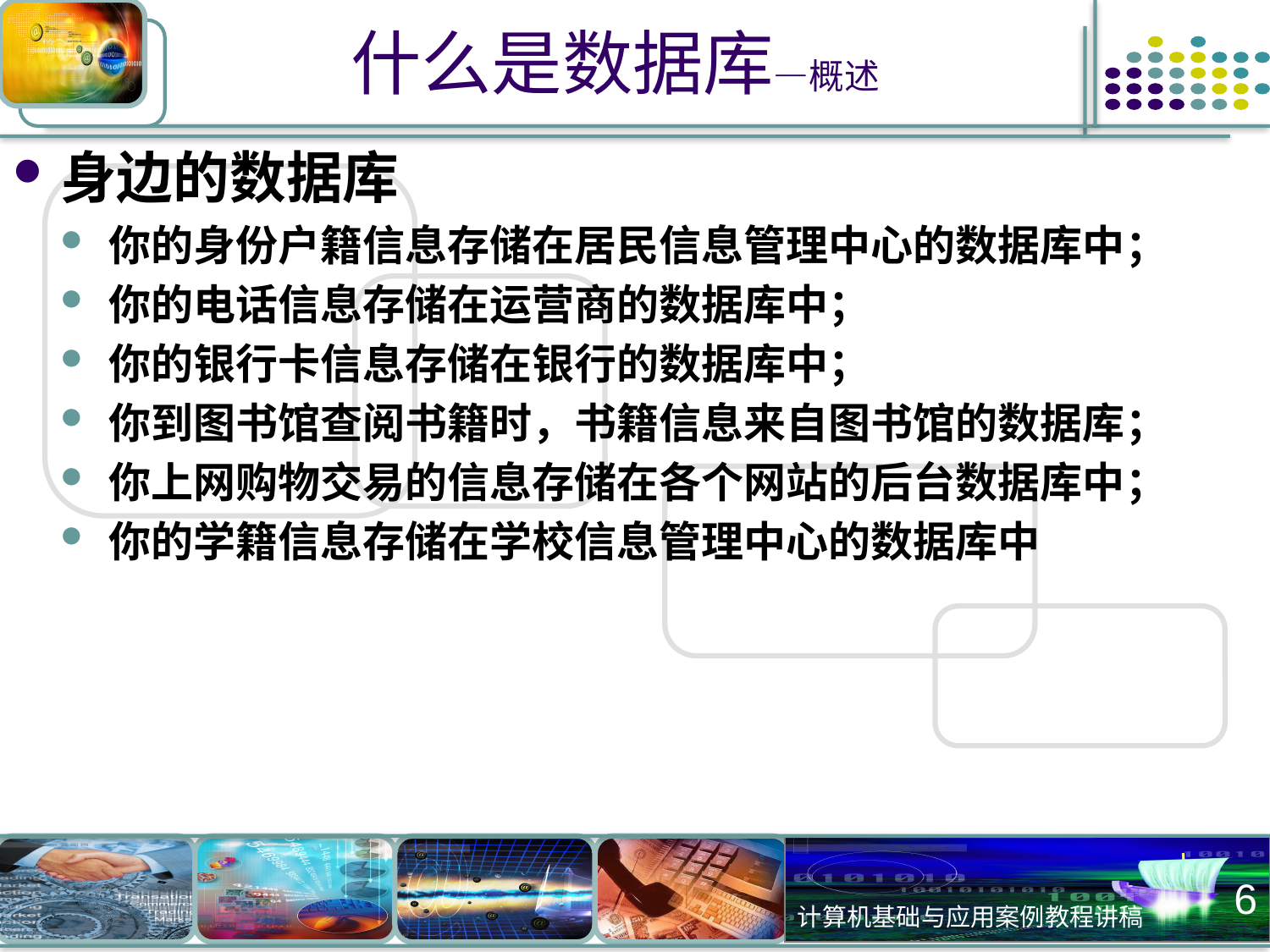

# 什么是数据库—概述
身边的数据库
你的身份户籍信息存储在居民信息管理中心的数据库中；
你的电话信息存储在运营商的数据库中；
你的银行卡信息存储在银行的数据库中；
你到图书馆查阅书籍时，书籍信息来自图书馆的数据库；
你上网购物交易的信息存储在各个网站的后台数据库中；
你的学籍信息存储在学校信息管理中心的数据库中
6